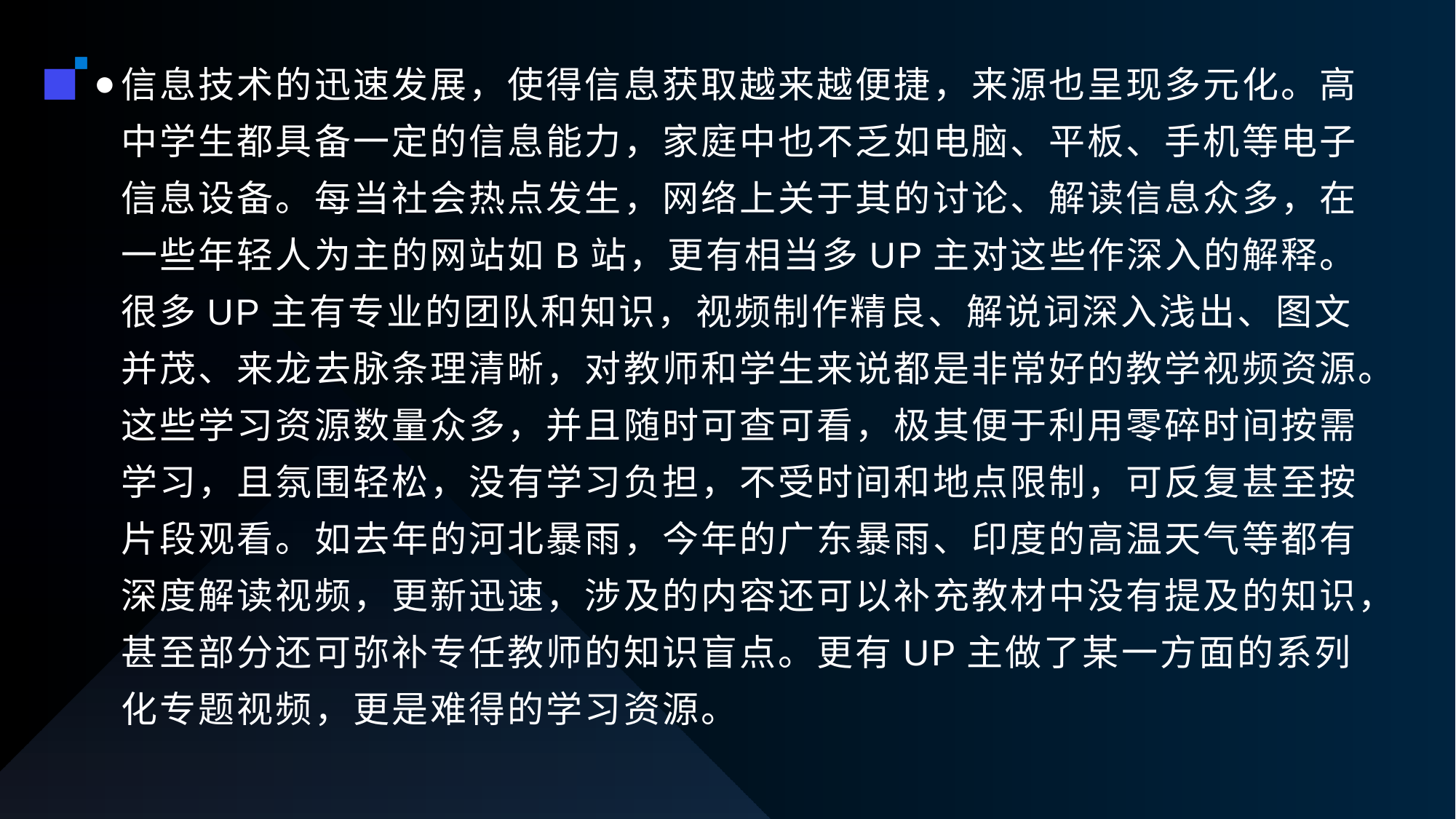

信息技术的迅速发展，使得信息获取越来越便捷，来源也呈现多元化。高中学生都具备一定的信息能力，家庭中也不乏如电脑、平板、手机等电子信息设备。每当社会热点发生，网络上关于其的讨论、解读信息众多，在一些年轻人为主的网站如B站，更有相当多UP主对这些作深入的解释。很多UP主有专业的团队和知识，视频制作精良、解说词深入浅出、图文并茂、来龙去脉条理清晰，对教师和学生来说都是非常好的教学视频资源。这些学习资源数量众多，并且随时可查可看，极其便于利用零碎时间按需学习，且氛围轻松，没有学习负担，不受时间和地点限制，可反复甚至按片段观看。如去年的河北暴雨，今年的广东暴雨、印度的高温天气等都有深度解读视频，更新迅速，涉及的内容还可以补充教材中没有提及的知识，甚至部分还可弥补专任教师的知识盲点。更有UP主做了某一方面的系列化专题视频，更是难得的学习资源。